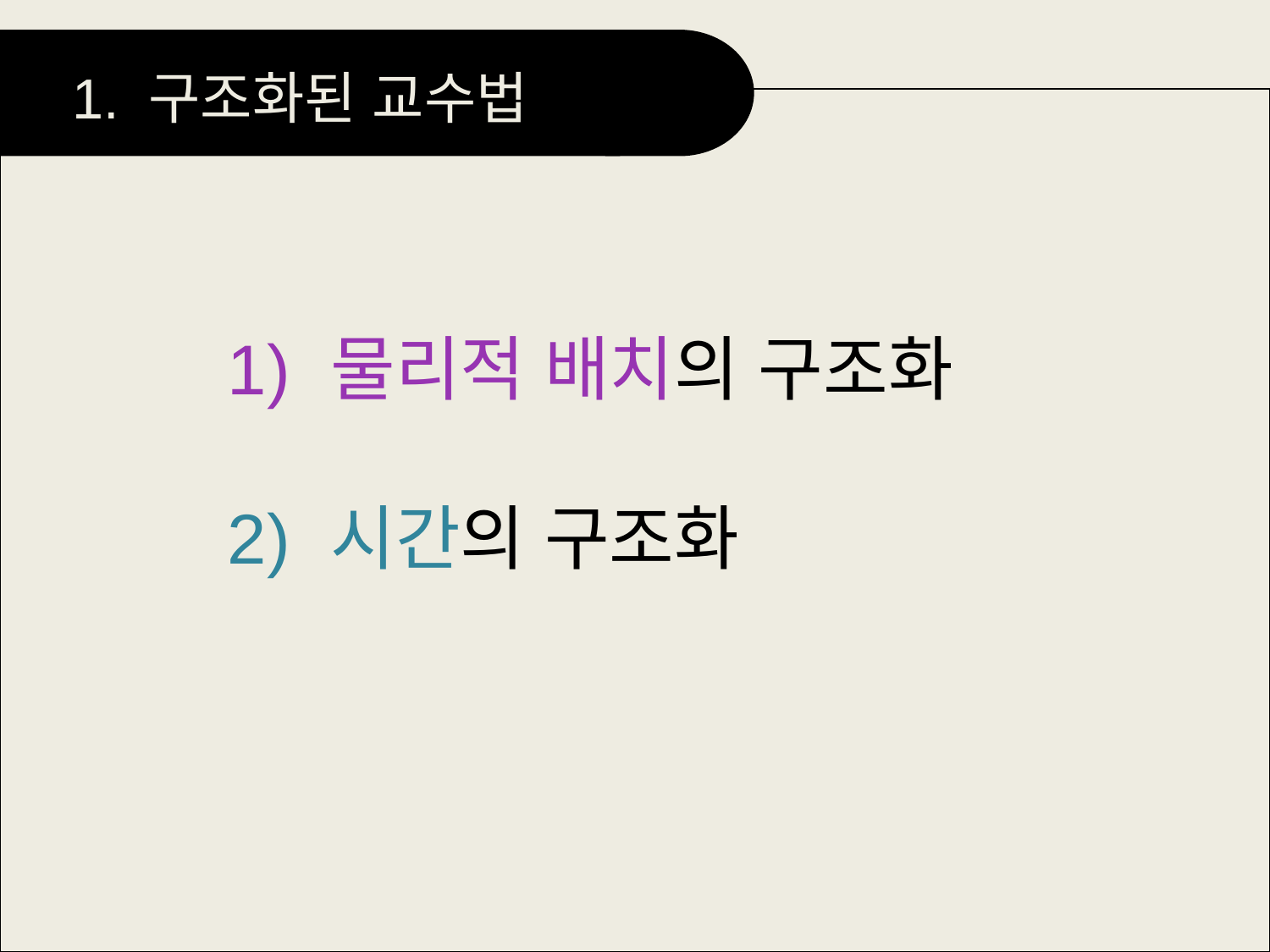

1. 구조화된 교수법

물리적 배치의 구조화

시간의 구조화